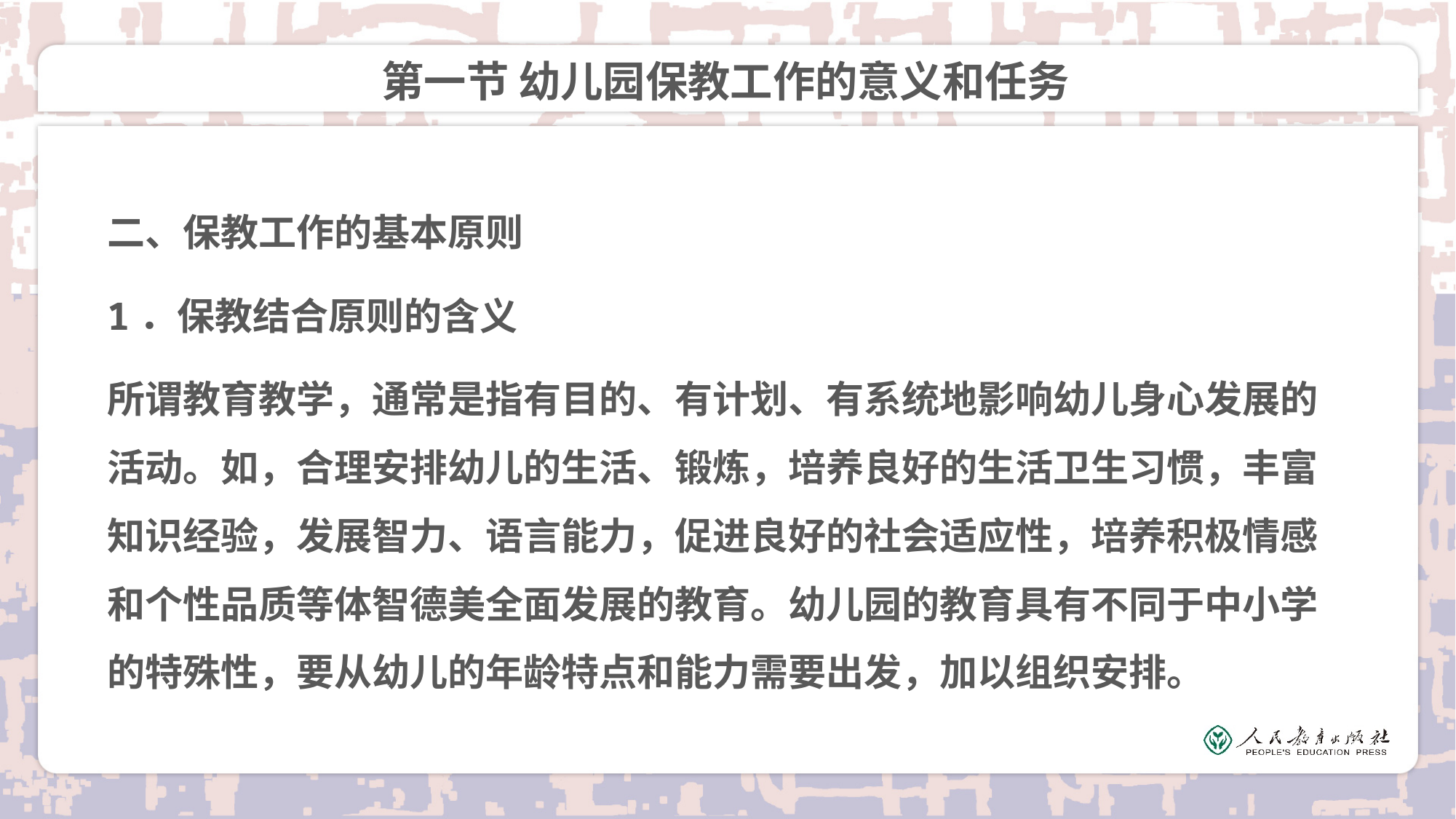

# 第一节 幼儿园保教工作的意义和任务
二、保教工作的基本原则
1．保教结合原则的含义
所谓教育教学，通常是指有目的、有计划、有系统地影响幼儿身心发展的活动。如，合理安排幼儿的生活、锻炼，培养良好的生活卫生习惯，丰富知识经验，发展智力、语言能力，促进良好的社会适应性，培养积极情感和个性品质等体智德美全面发展的教育。幼儿园的教育具有不同于中小学的特殊性，要从幼儿的年龄特点和能力需要出发，加以组织安排。